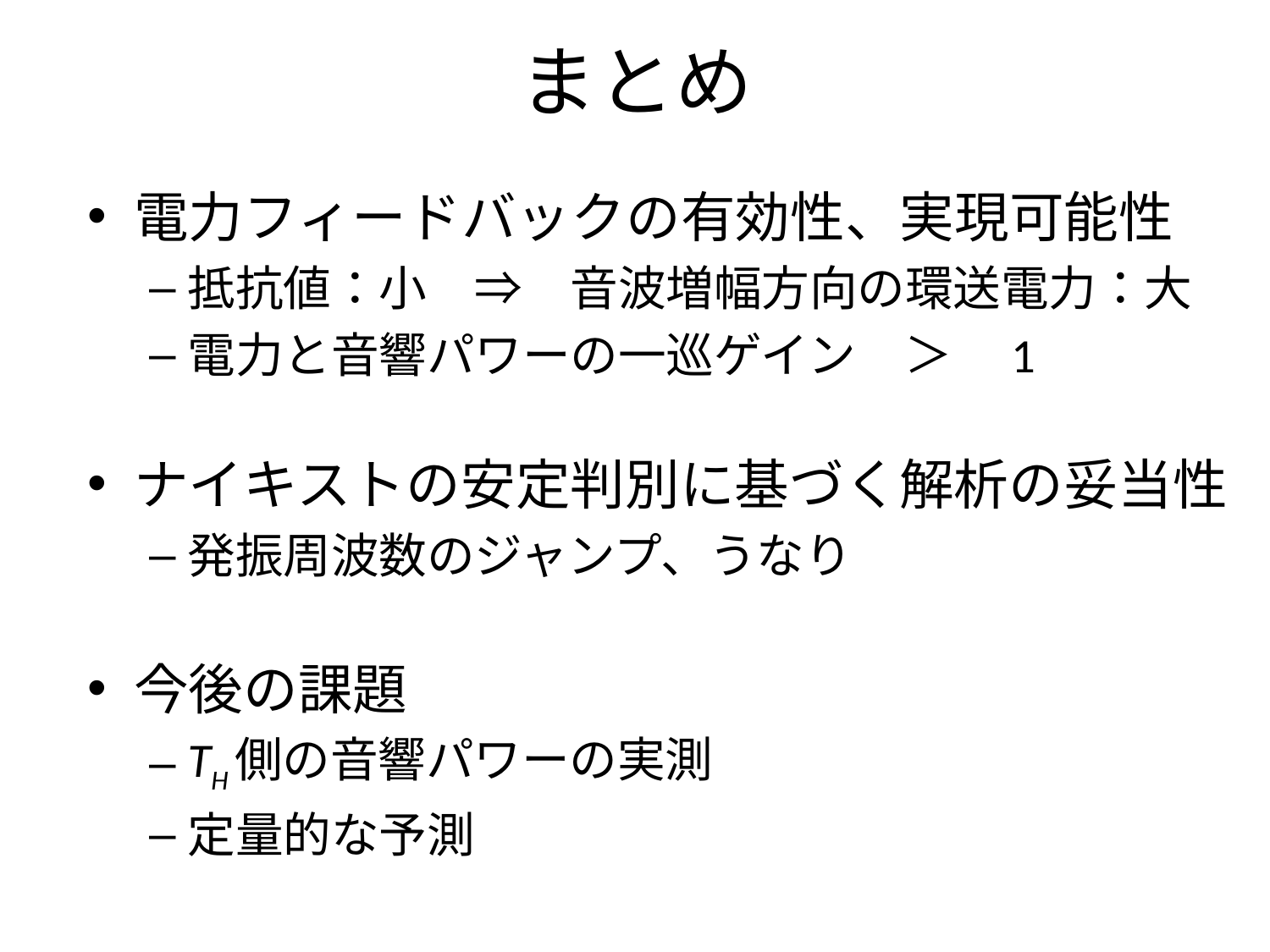

# まとめ
電力フィードバックの有効性、実現可能性
抵抗値：小　⇒　音波増幅方向の環送電力：大
電力と音響パワーの一巡ゲイン　＞　1

ナイキストの安定判別に基づく解析の妥当性
発振周波数のジャンプ、うなり

今後の課題
TH側の音響パワーの実測
定量的な予測